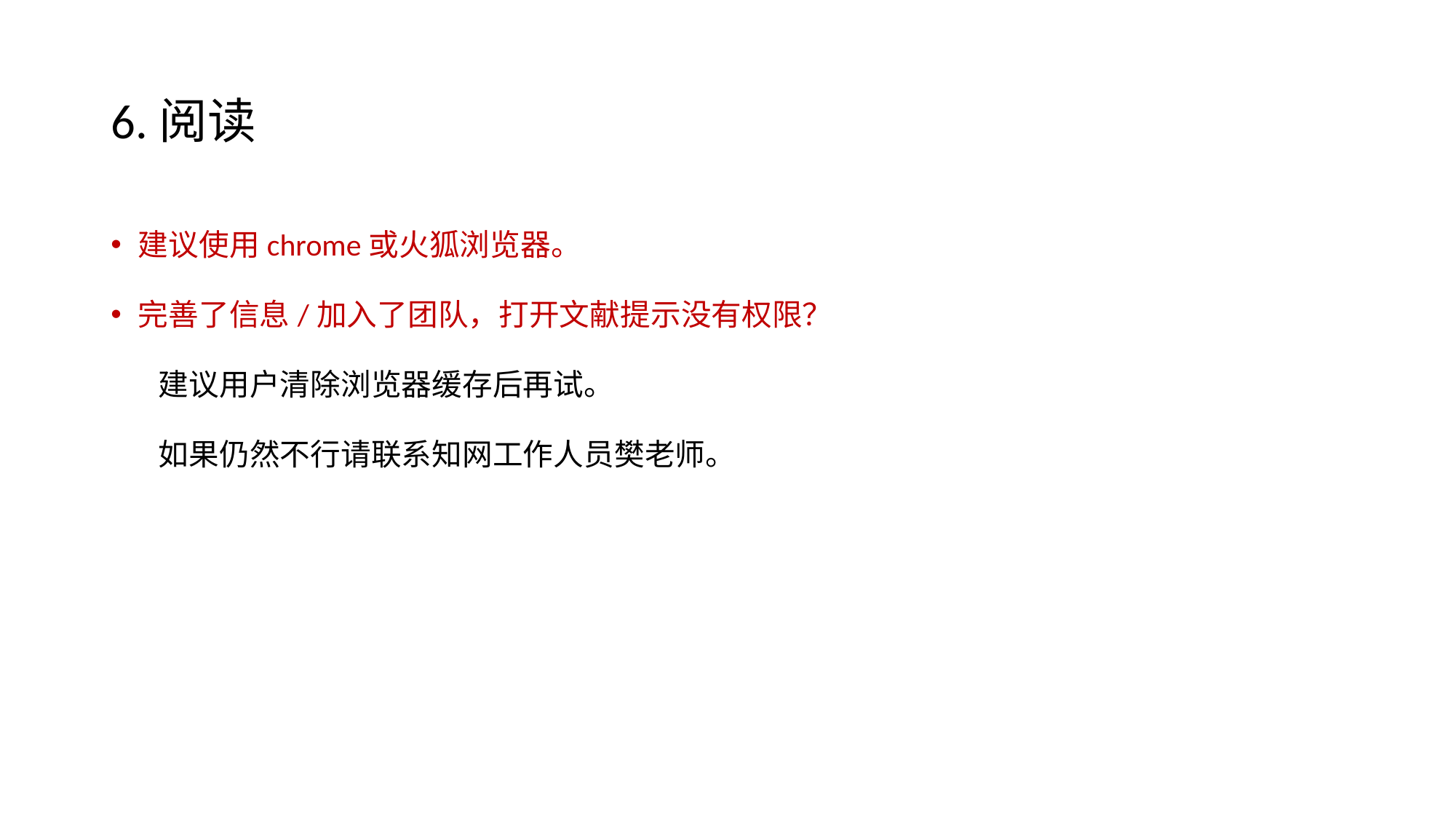

# 6.阅读
建议使用chrome或火狐浏览器。
完善了信息/加入了团队，打开文献提示没有权限？
      建议用户清除浏览器缓存后再试。
      如果仍然不行请联系知网工作人员樊老师。